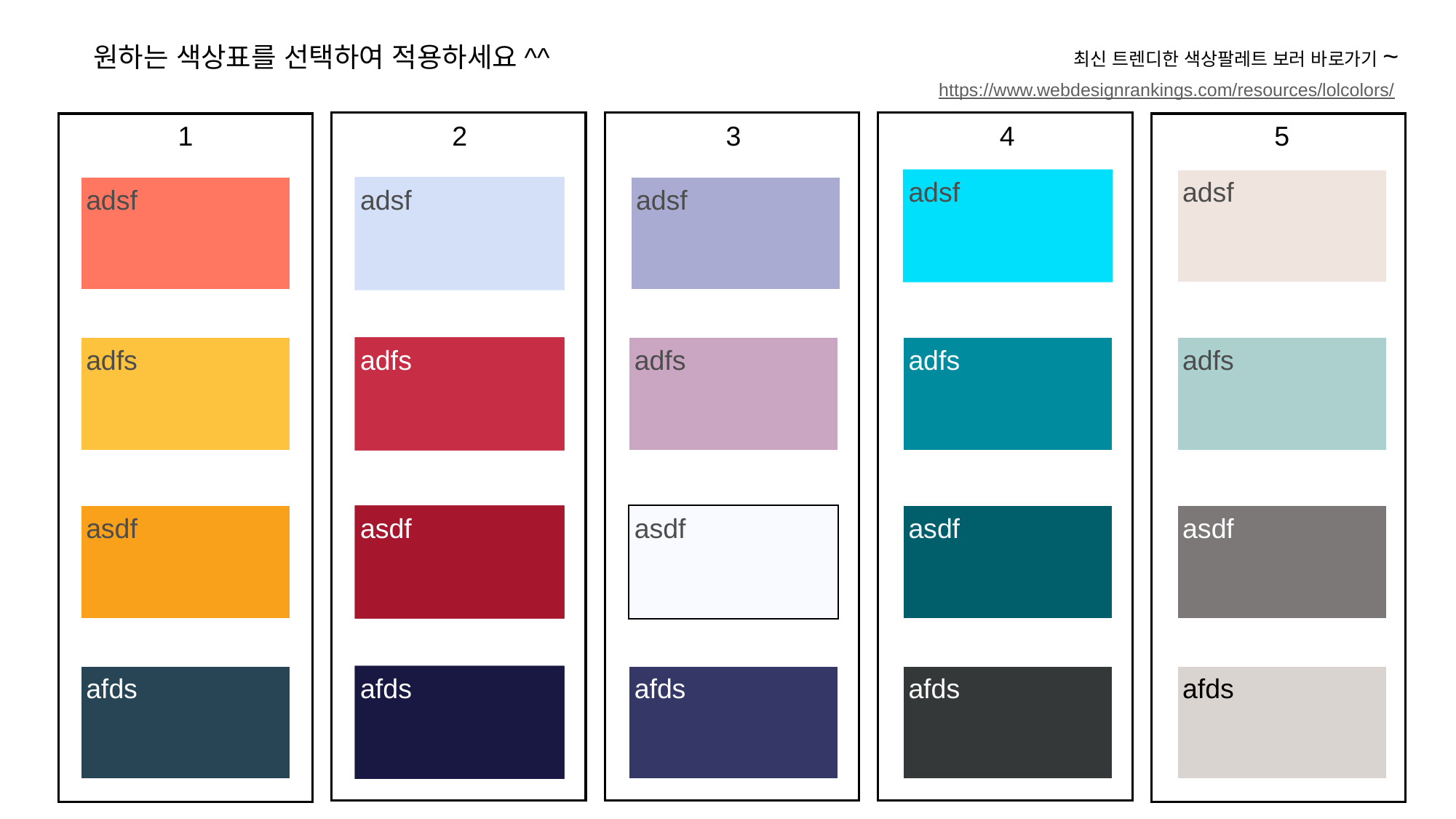

최신 트렌디한 색상팔레트 보러 바로가기~
원하는 색상표를 선택하여 적용하세요^^
https://www.webdesignrankings.com/resources/lolcolors/

1
2
3
4

5

adsf

adsf

adsf

adsf

adsf

adfs

adfs

adfs

adfs

adfs

asdf

asdf

asdf

asdf

asdf

afds

afds

afds

afds

afds